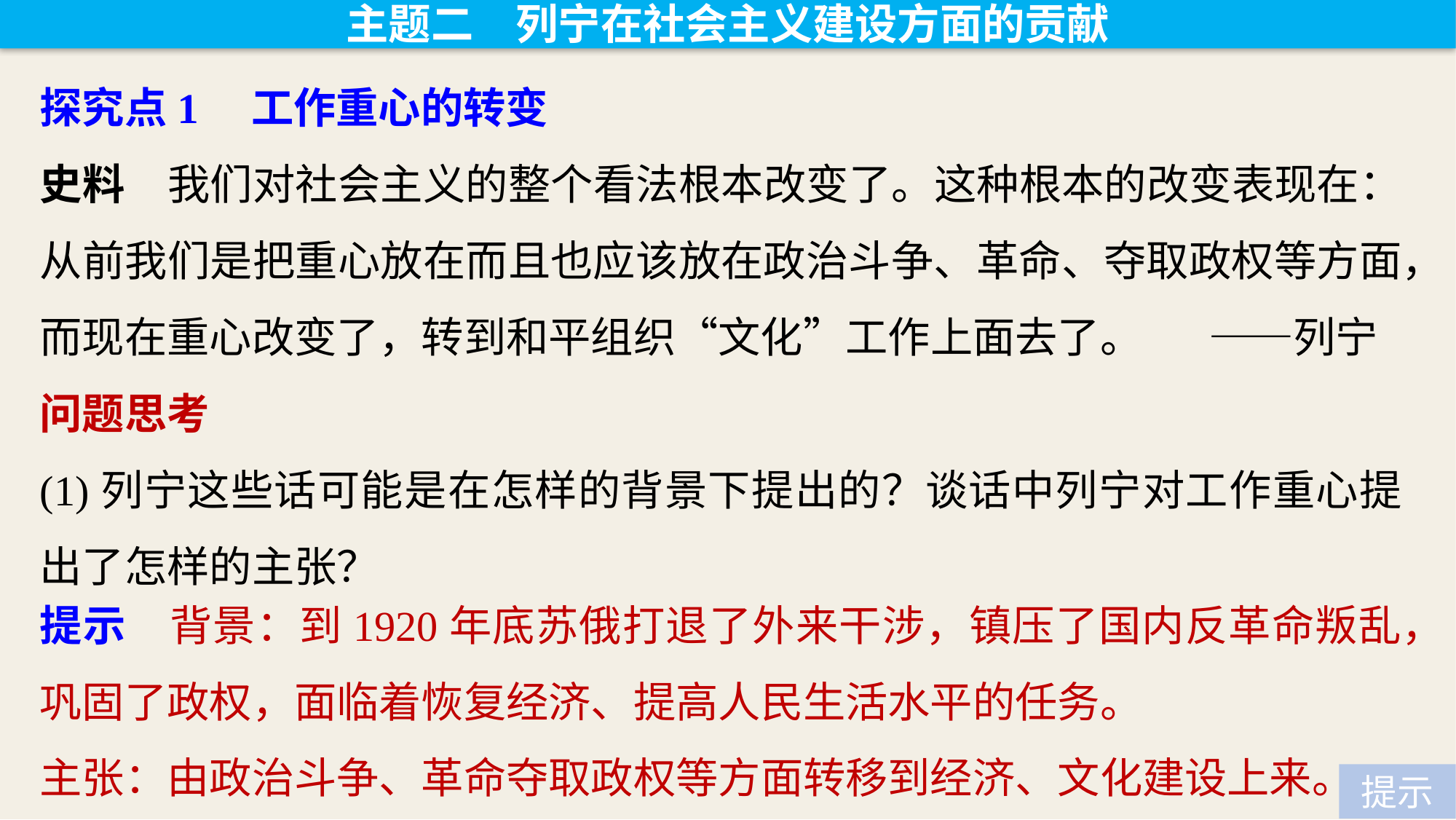

主题二　列宁在社会主义建设方面的贡献
探究点1　工作重心的转变
史料　我们对社会主义的整个看法根本改变了。这种根本的改变表现在：从前我们是把重心放在而且也应该放在政治斗争、革命、夺取政权等方面，而现在重心改变了，转到和平组织“文化”工作上面去了。       ——列宁
问题思考
(1)列宁这些话可能是在怎样的背景下提出的？谈话中列宁对工作重心提出了怎样的主张？
提示　背景：到1920年底苏俄打退了外来干涉，镇压了国内反革命叛乱，巩固了政权，面临着恢复经济、提高人民生活水平的任务。
主张：由政治斗争、革命夺取政权等方面转移到经济、文化建设上来。
提示